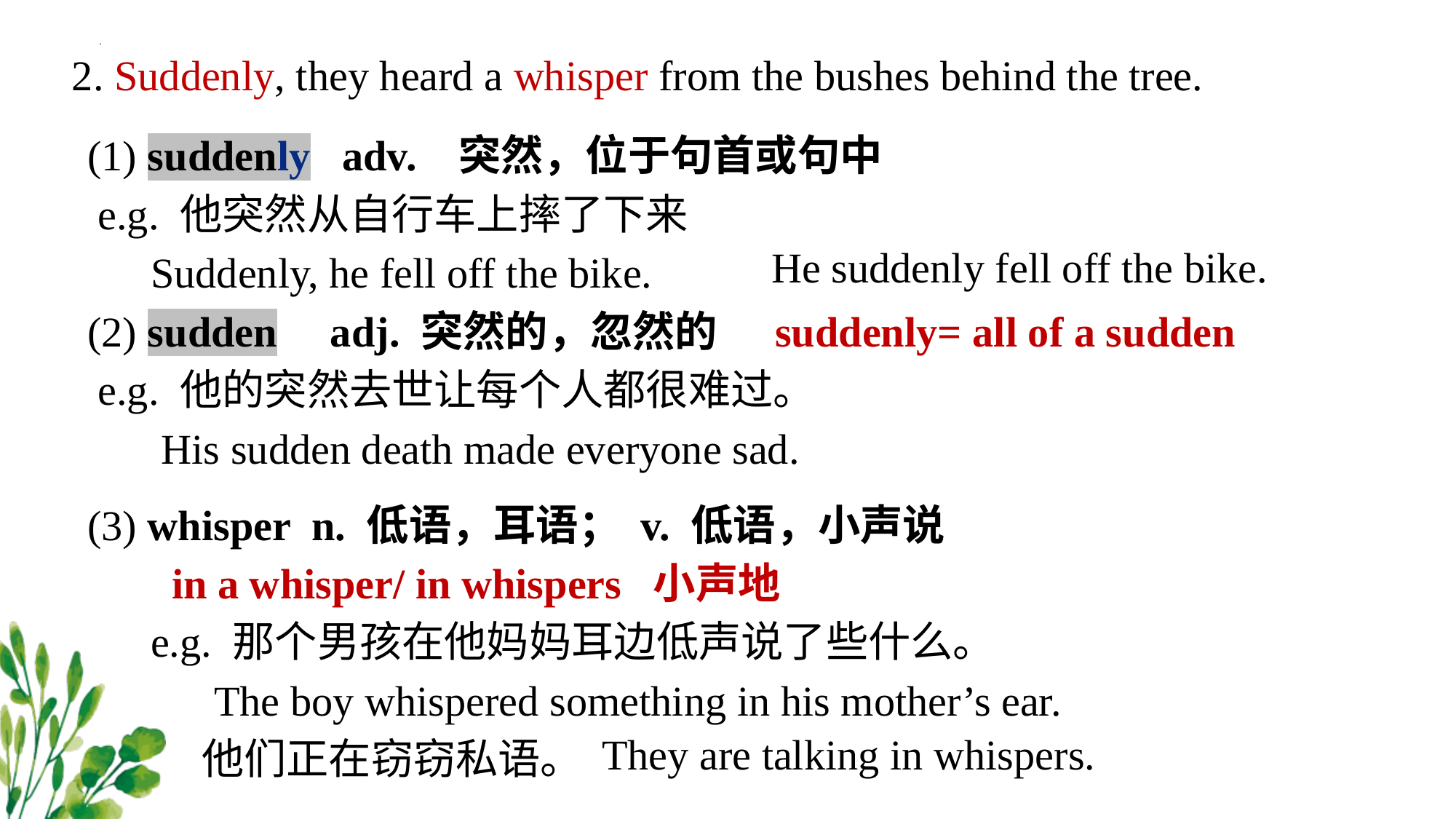

2. Suddenly, they heard a whisper from the bushes behind the tree.
(1) suddenly   adv.   突然，位于句首或句中
 e.g. 他突然从自行车上摔了下来
      Suddenly, he fell off the bike.
(2) sudden     adj. 突然的，忽然的     suddenly= all of a sudden
 e.g. 他的突然去世让每个人都很难过。
       His sudden death made everyone sad.
(3) whisper  n. 低语，耳语； v. 低语，小声说
        in a whisper/ in whispers  小声地
      e.g. 那个男孩在他妈妈耳边低声说了些什么。
            The boy whispered something in his mother’s ear.
           他们正在窃窃私语。
He suddenly fell off the bike.

        They are talking in whispers.